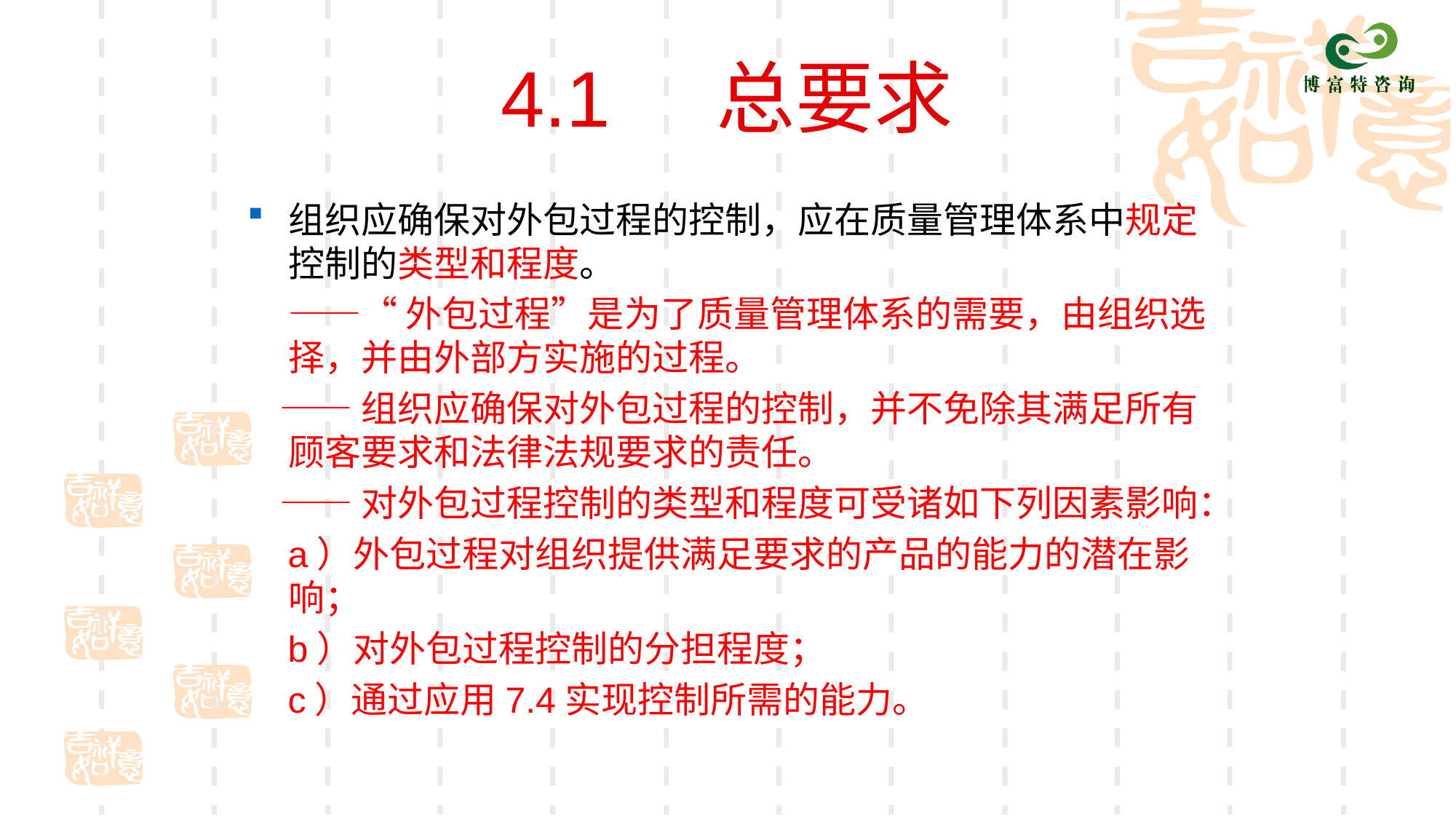

# 4.1    总要求
组织应确保对外包过程的控制，应在质量管理体系中规定控制的类型和程度。
     ——“外包过程”是为了质量管理体系的需要，由组织选择，并由外部方实施的过程。
    ——组织应确保对外包过程的控制，并不免除其满足所有顾客要求和法律法规要求的责任。
    ——对外包过程控制的类型和程度可受诸如下列因素影响：
    a）外包过程对组织提供满足要求的产品的能力的潜在影响；
    b）对外包过程控制的分担程度；
    c）通过应用7.4实现控制所需的能力。